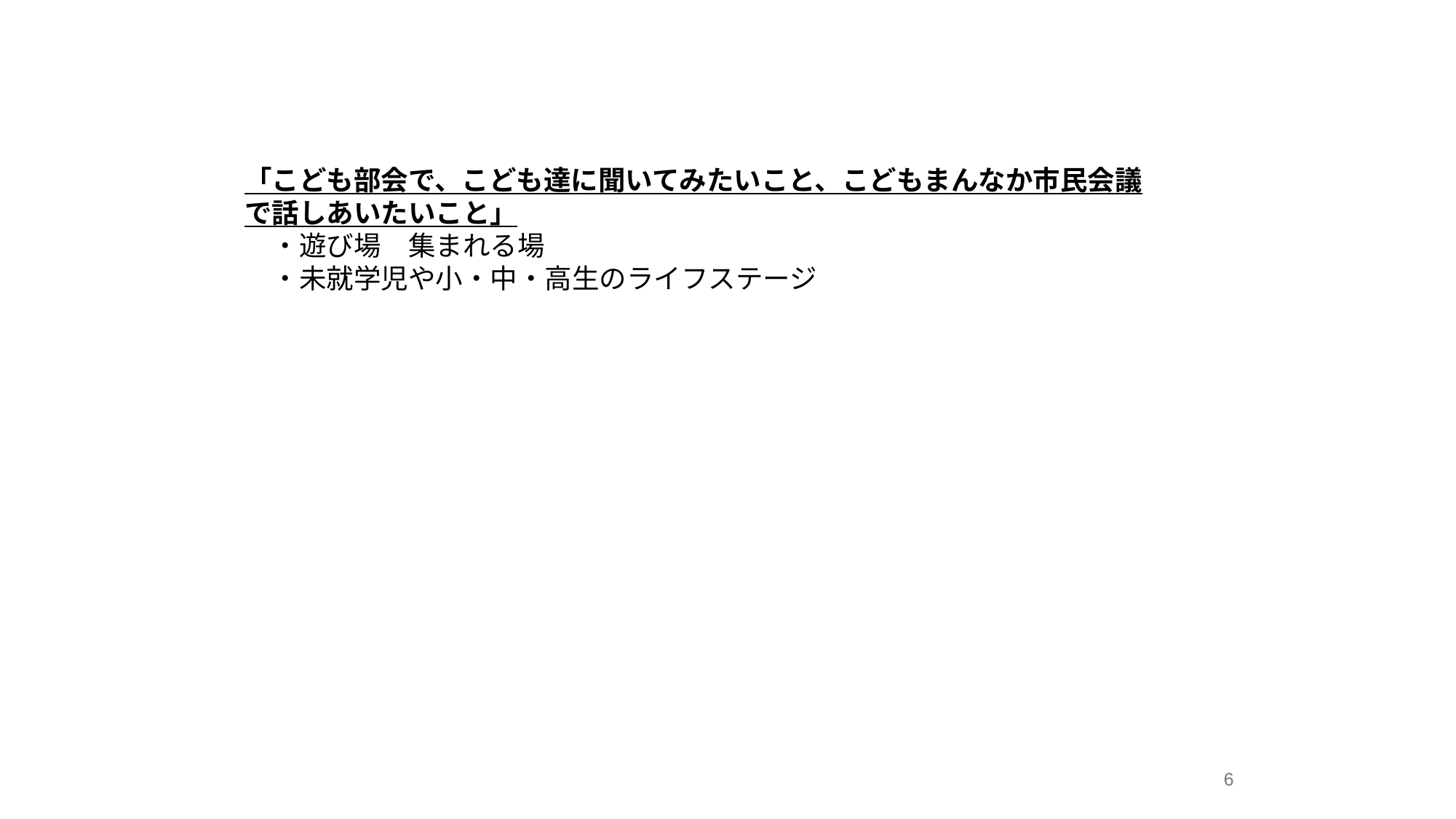

「こども部会で、こども達に聞いてみたいこと、こどもまんなか市民会議で話しあいたいこと」
　・遊び場　集まれる場
　・未就学児や小・中・高生のライフステージ

6